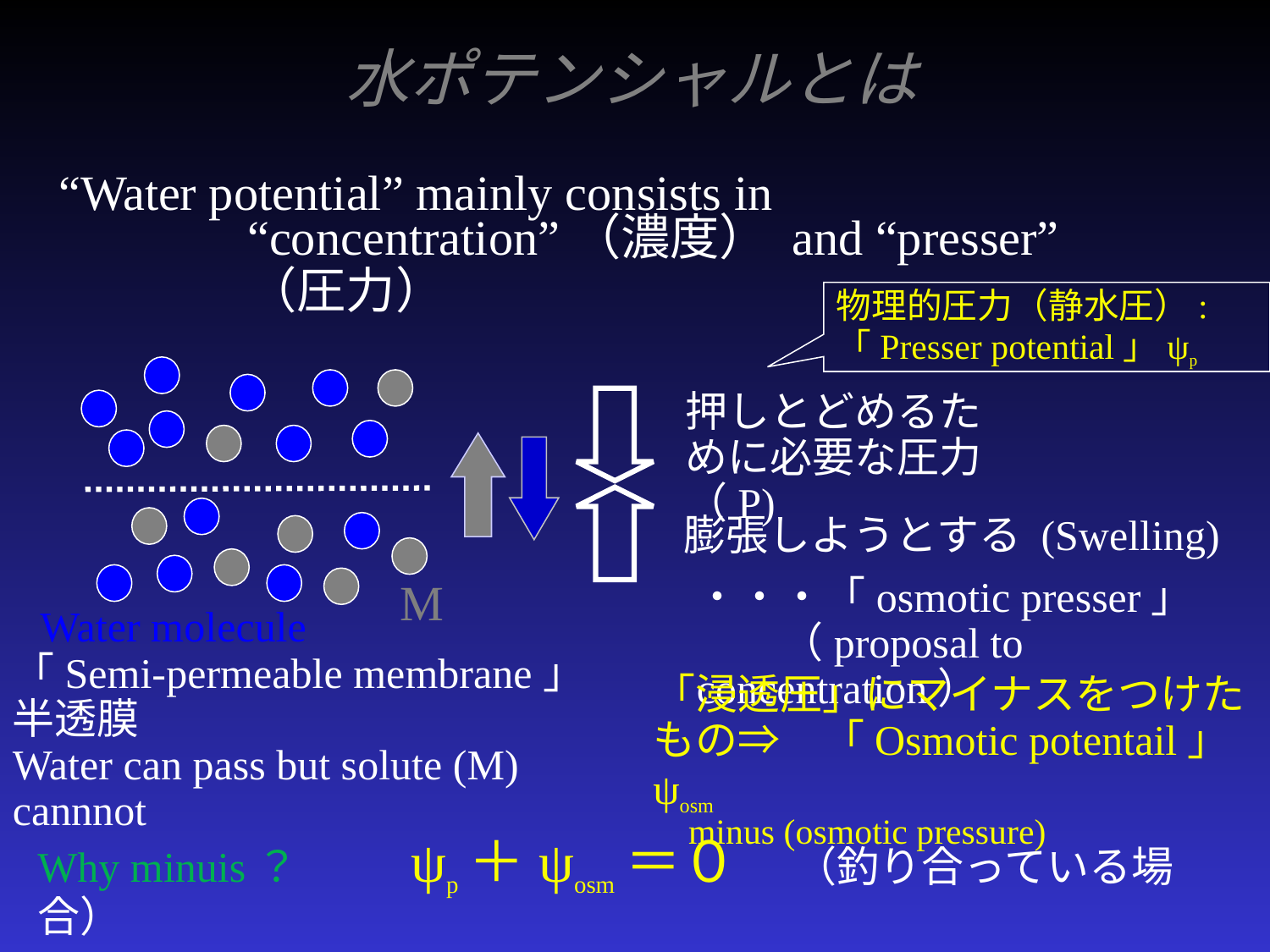

# 水ポテンシャルとは
“Water potential” mainly consists in
“concentration”（濃度） and “presser”（圧力）
物理的圧力（静水圧）:
「Presser potential」ψp

押しとどめるために必要な圧力（P)

膨張しようとする (Swelling)

M

・・・「osmotic presser」
　　（proposal to concentration）
Water molecule
「Semi-permeable membrane」
半透膜
Water can pass but solute (M) cannnot
「浸透圧」にマイナスをつけたもの⇒　「Osmotic potentail」ψosm
    minus (osmotic pressure)
Why minuis？　　ψp＋ψosm＝０　（釣り合っている場合）